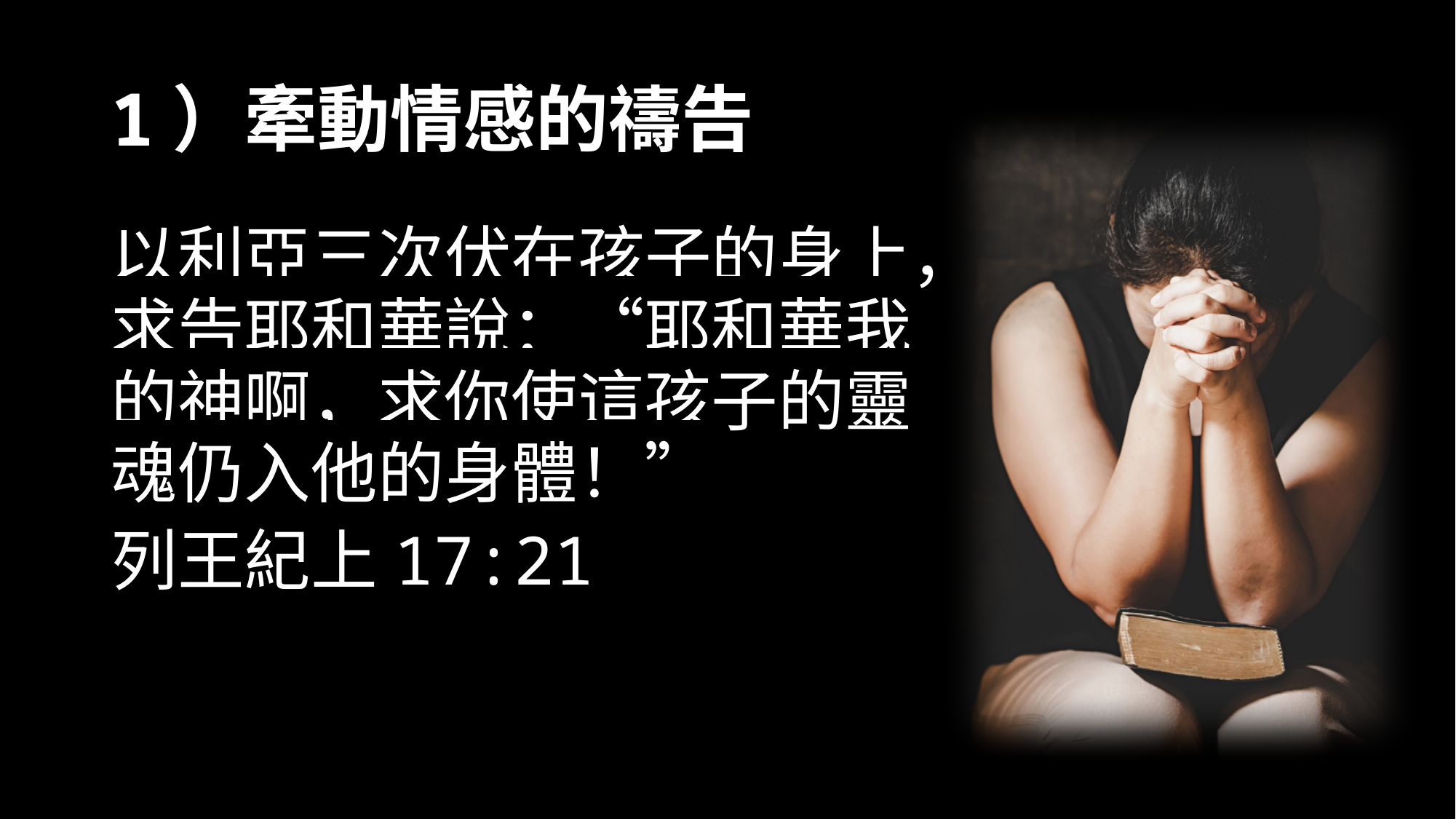

# 1）牽動情感的禱告

以利亞三次伏在孩子的身上，求告耶和華說：“耶和華我的神啊，求你使這孩子的靈魂仍入他的身體！”
列王紀上17:21